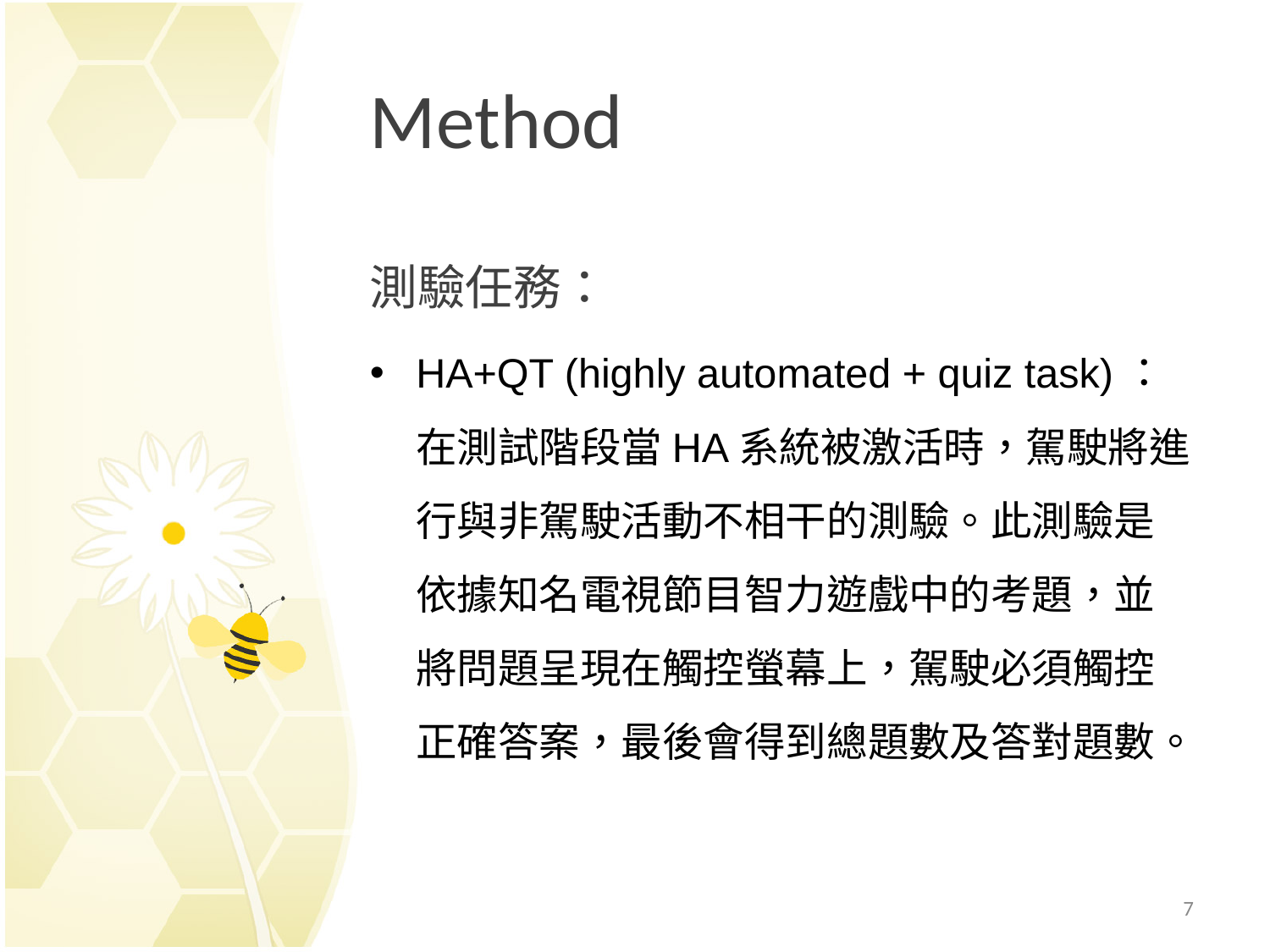

# Method
測驗任務：
HA+QT (highly automated + quiz task)：在測試階段當HA系統被激活時，駕駛將進行與非駕駛活動不相干的測驗。此測驗是依據知名電視節目智力遊戲中的考題，並將問題呈現在觸控螢幕上，駕駛必須觸控正確答案，最後會得到總題數及答對題數。

7